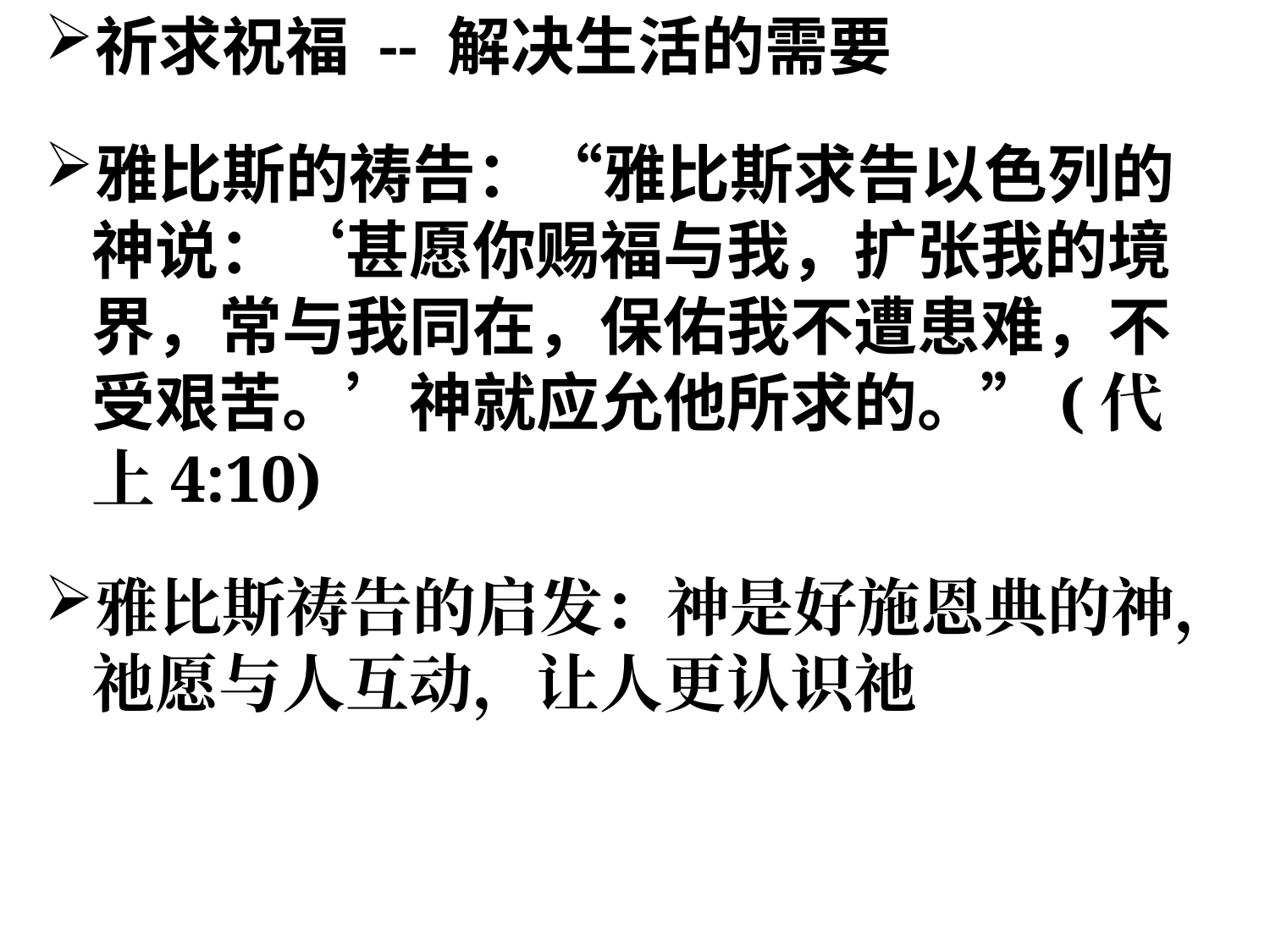

祈求祝福 -- 解决生活的需要

雅比斯的祷告：“雅比斯求告以色列的神说：‘甚愿你赐福与我，扩张我的境界，常与我同在，保佑我不遭患难，不受艰苦。’神就应允他所求的。”(代上4:10)

雅比斯祷告的启发：神是好施恩典的神，祂愿与人互动，让人更认识祂